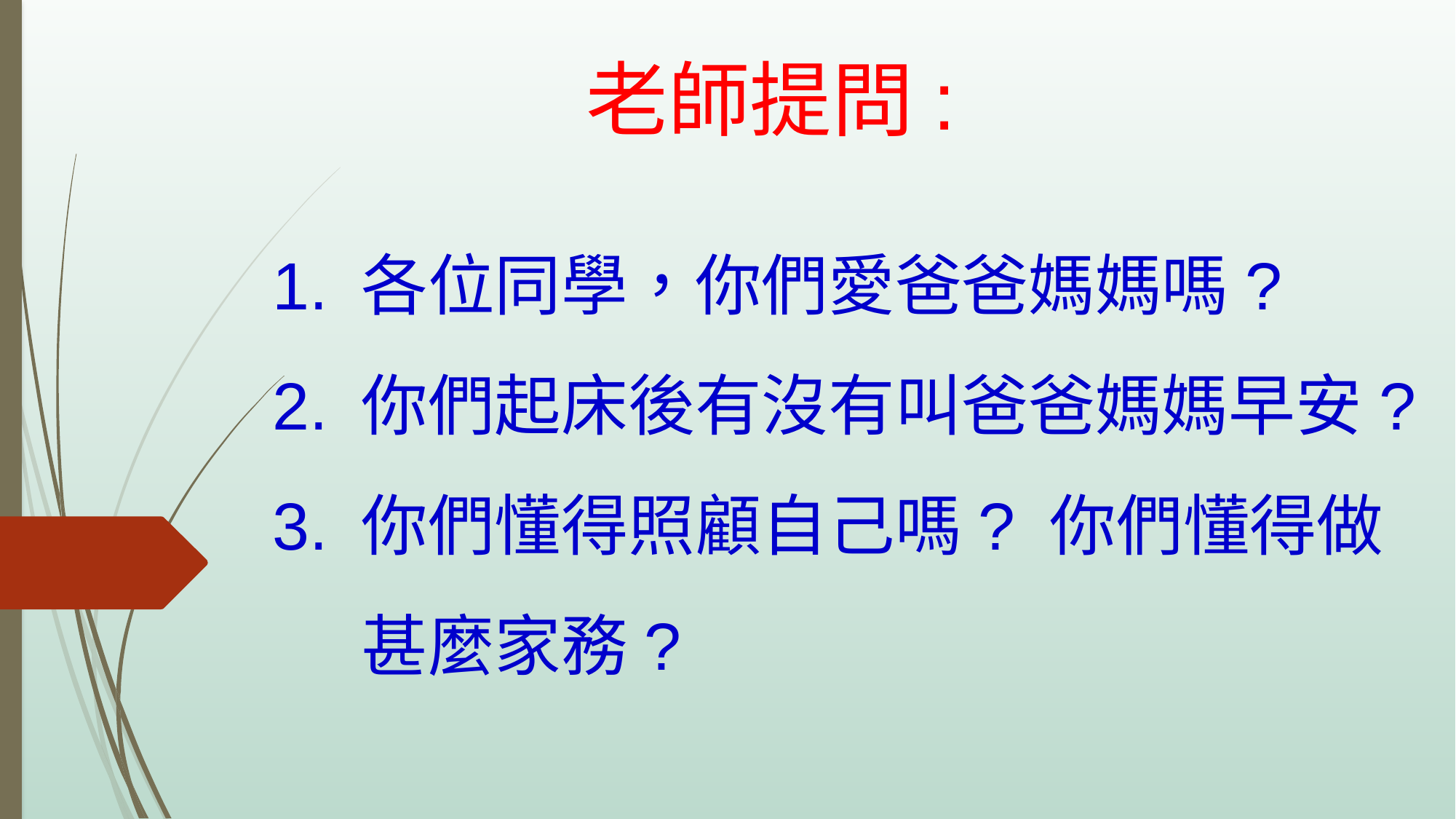

老師提問:
各位同學，你們愛爸爸媽媽嗎?
你們起床後有沒有叫爸爸媽媽早安?
你們懂得照顧自己嗎? 你們懂得做甚麼家務?